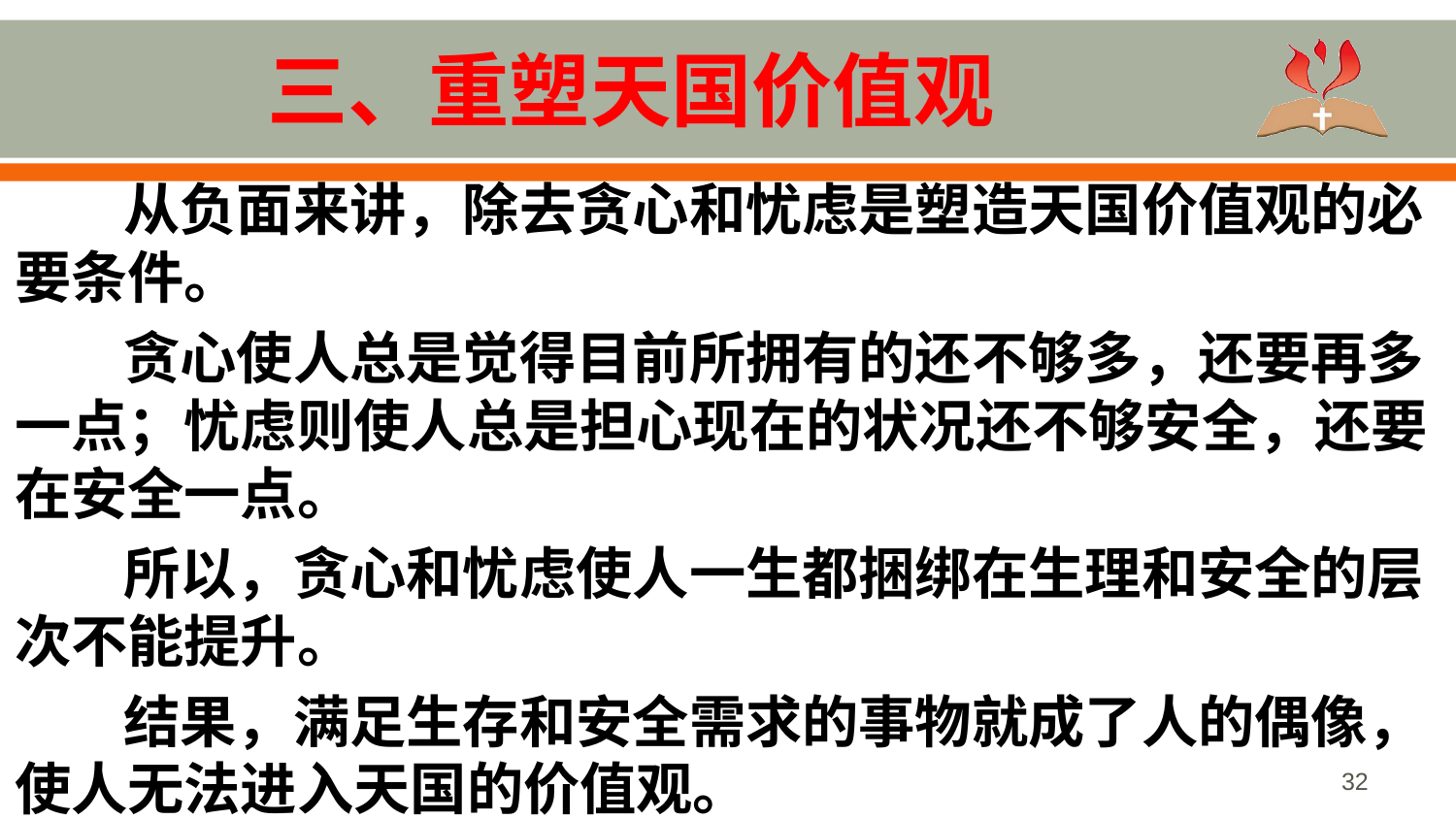

# 三、重塑天国价值观
从负面来讲，除去贪心和忧虑是塑造天国价值观的必要条件。
贪心使人总是觉得目前所拥有的还不够多，还要再多一点；忧虑则使人总是担心现在的状况还不够安全，还要在安全一点。
所以，贪心和忧虑使人一生都捆绑在生理和安全的层次不能提升。
结果，满足生存和安全需求的事物就成了人的偶像，使人无法进入天国的价值观。

32